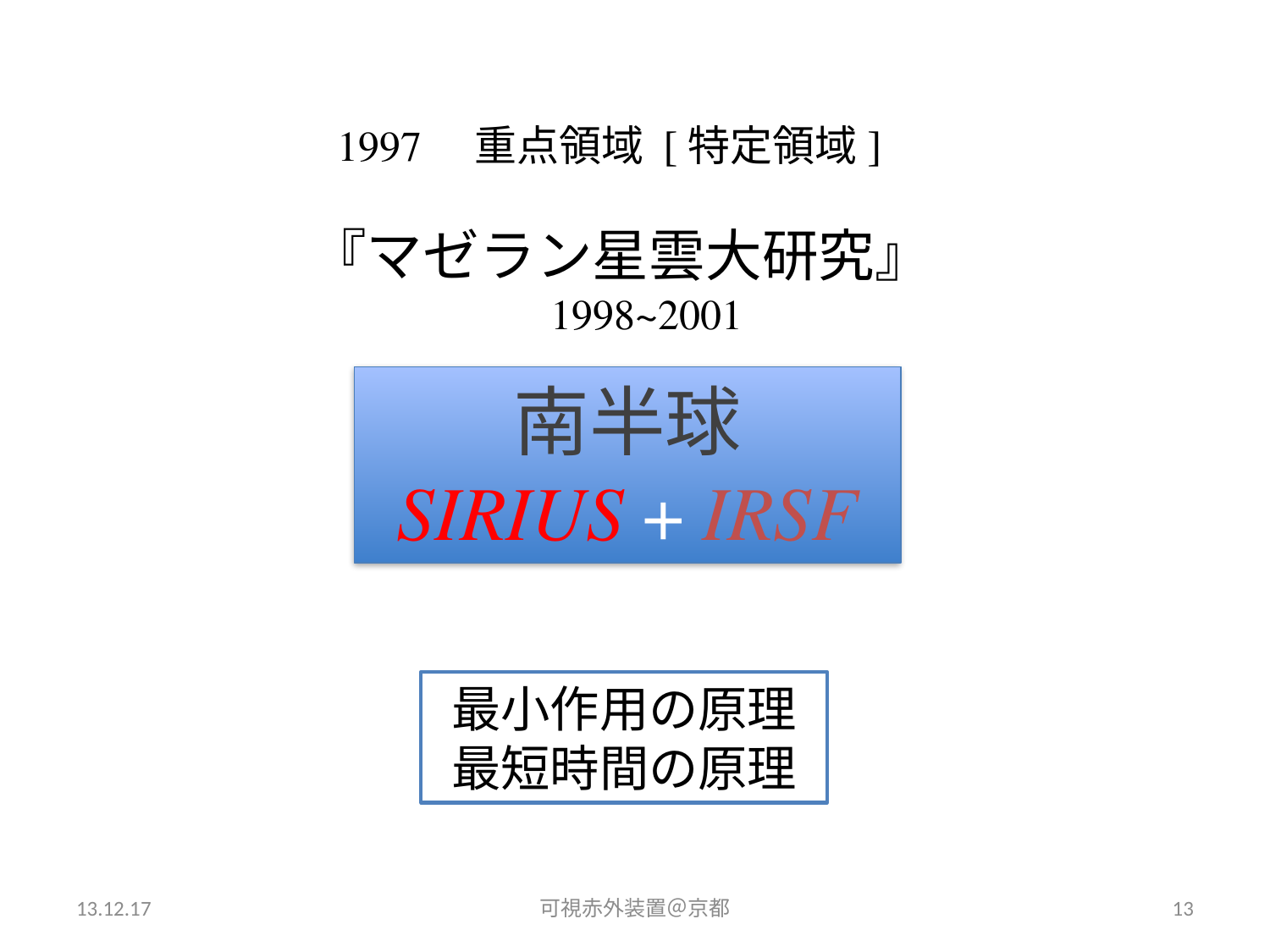

1997　重点領域 [特定領域]
『マゼラン星雲大研究』
　1998~2001
# 南半球 SIRIUS + IRSF
最小作用の原理
最短時間の原理
13.12.17
可視赤外装置＠京都
13